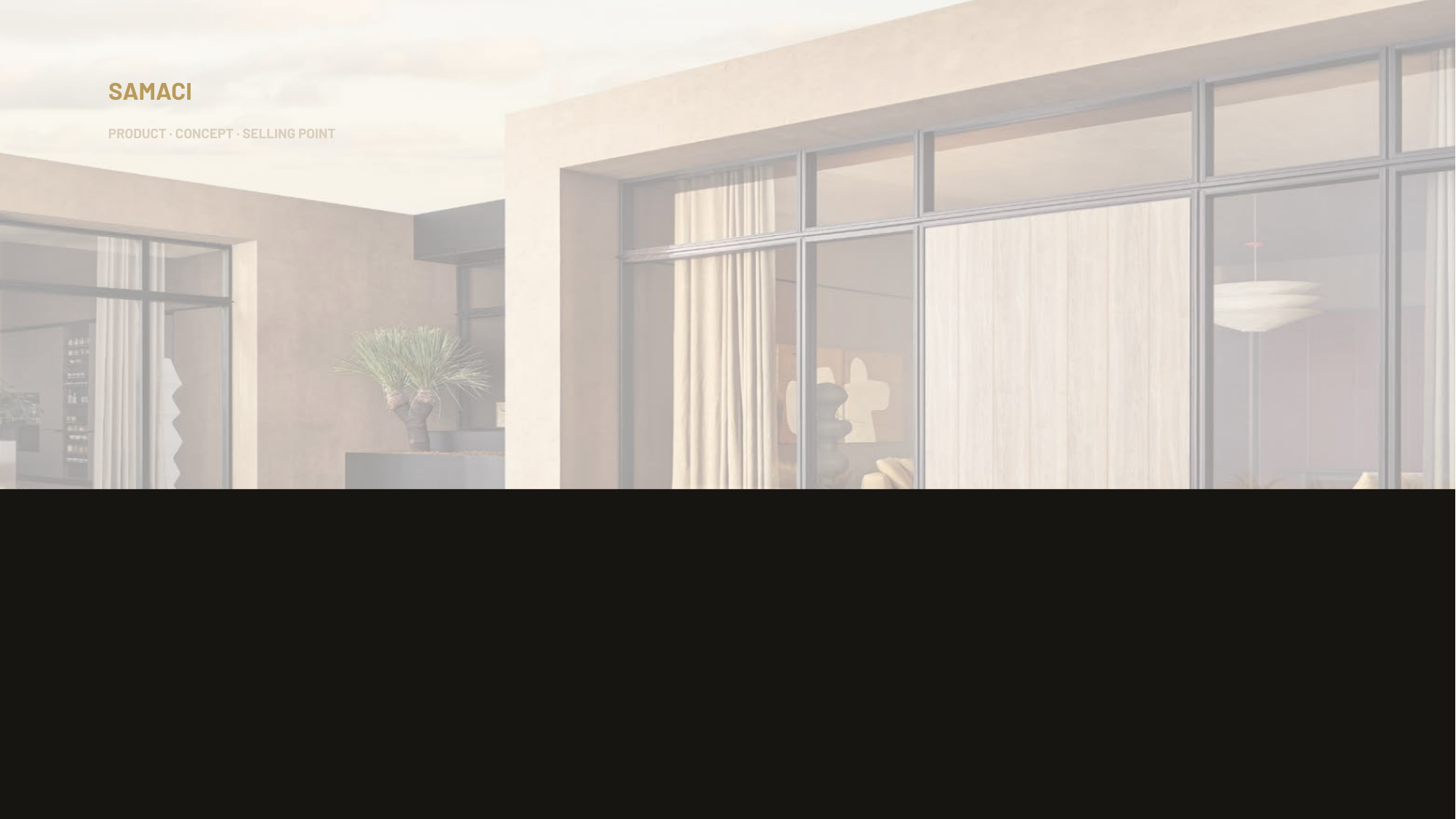

SAMACI
PRODUCT · CONCEPT · SELLING POINT

SAMACI·2026产品